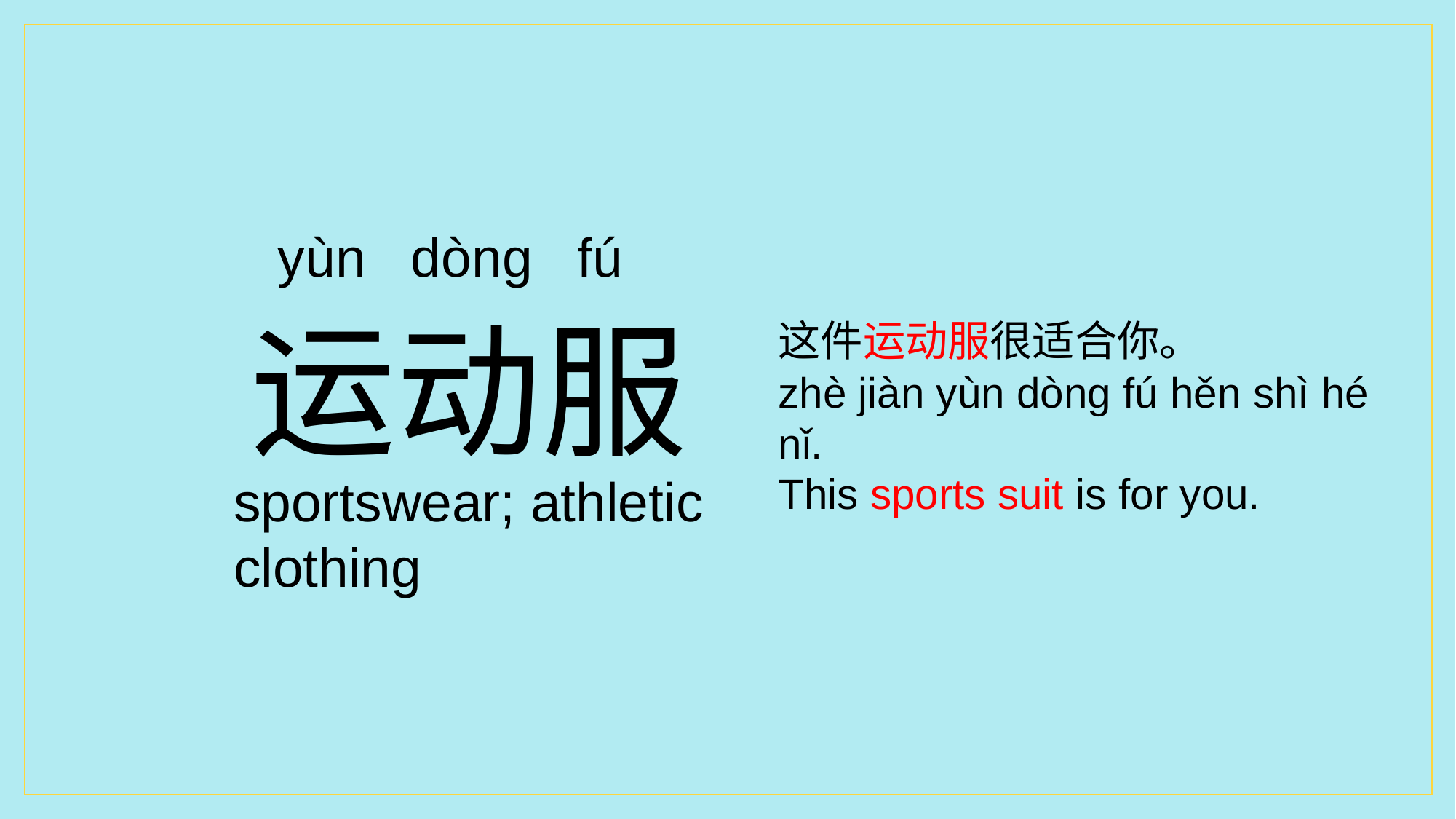

yùn   dòng   fú
运动服
这件运动服很适合你。
zhè jiàn yùn dòng fú hěn shì hé nǐ.
This sports suit is for you.
sportswear; athletic clothing